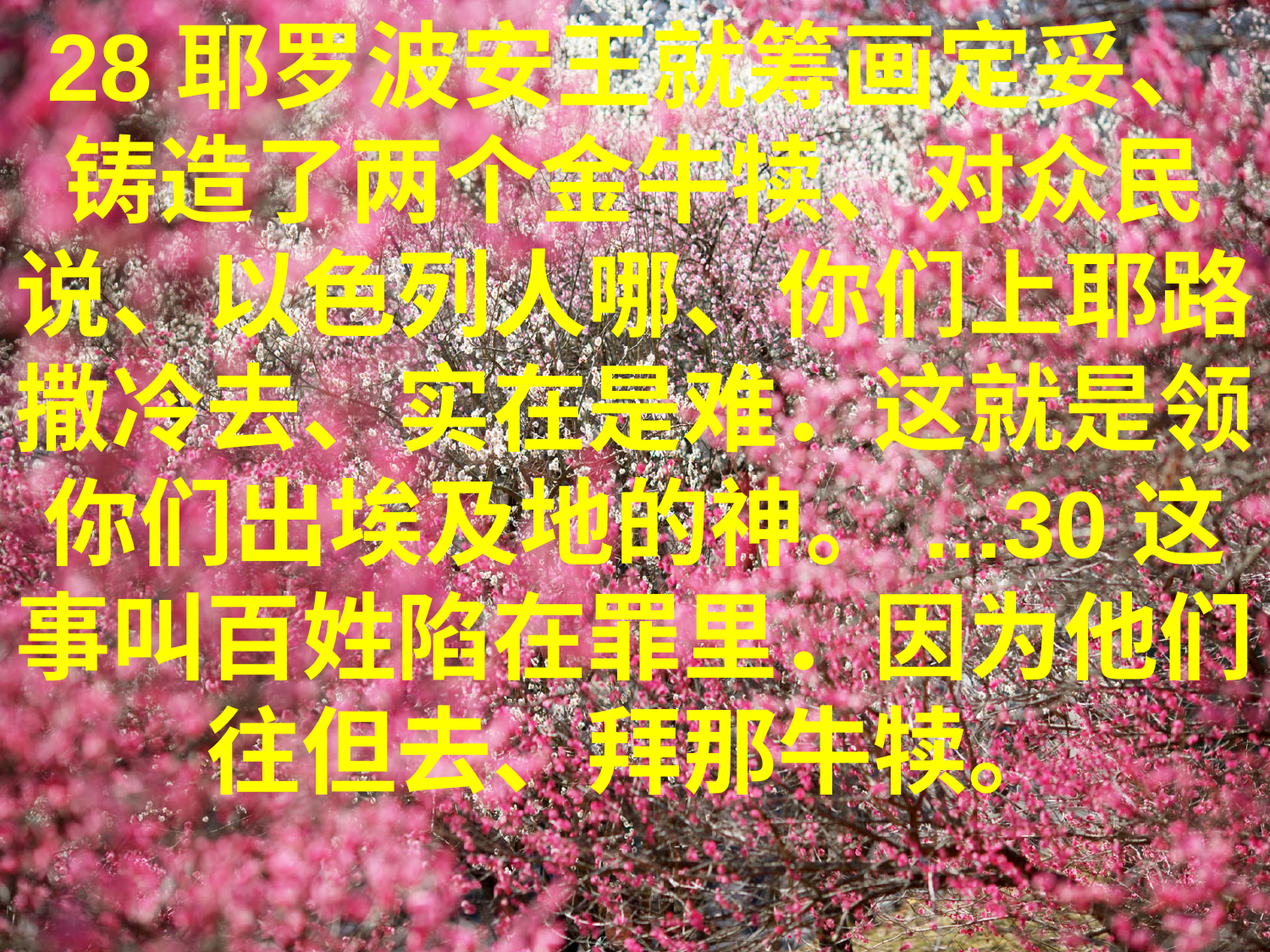

28耶罗波安王就筹画定妥、铸造了两个金牛犊、对众民说、以色列人哪、你们上耶路撒冷去、实在是难．这就是领你们出埃及地的神。...30这事叫百姓陷在罪里．因为他们往但去、拜那牛犊。